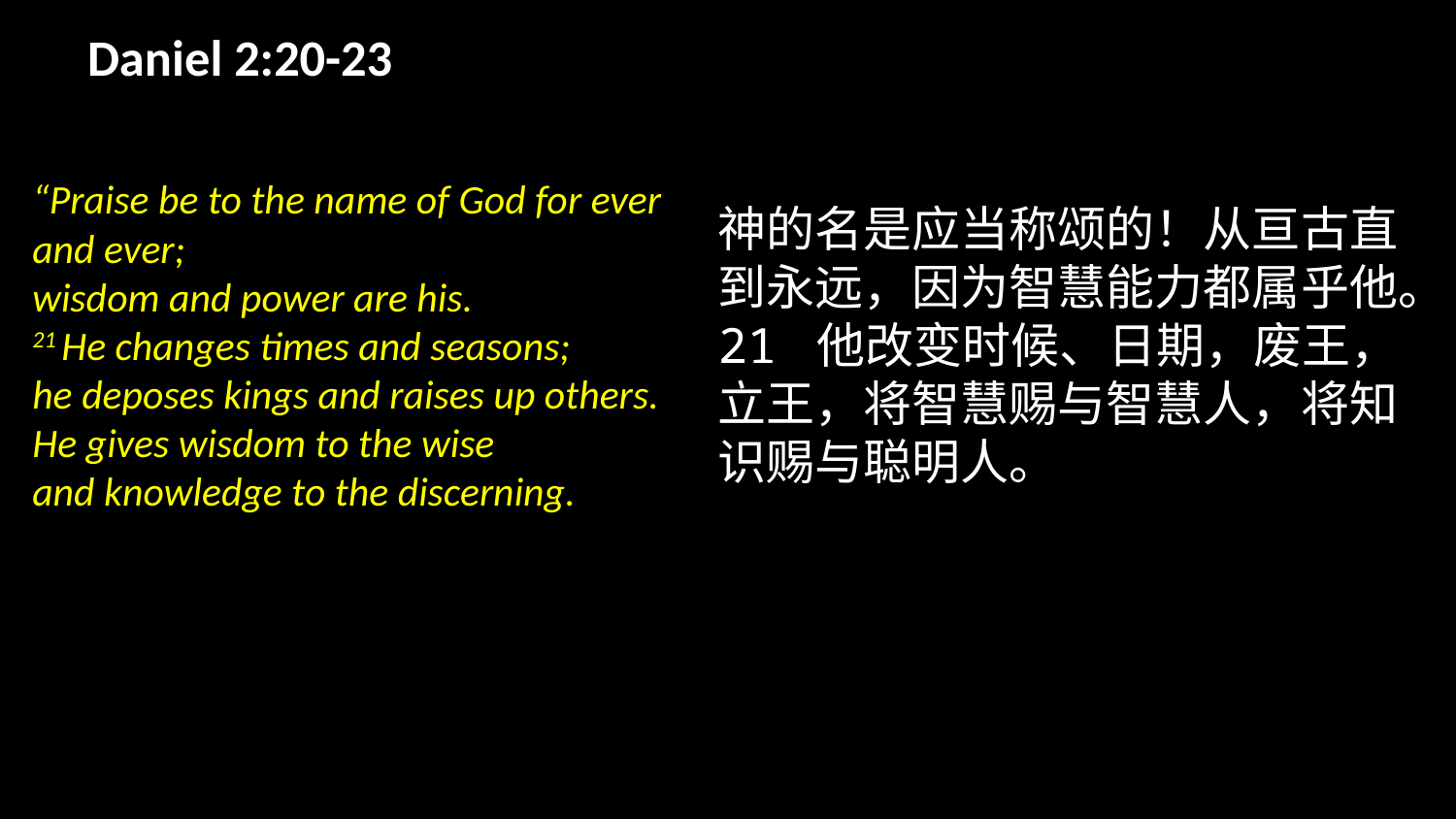

# Daniel 2:20-23
“Praise be to the name of God for ever and ever;
wisdom and power are his.
21 He changes times and seasons;
he deposes kings and raises up others.
He gives wisdom to the wise
and knowledge to the discerning.
神的名是应当称颂的！从亘古直到永远，因为智慧能力都属乎他。21 他改变时候、日期，废王，立王，将智慧赐与智慧人，将知识赐与聪明人。